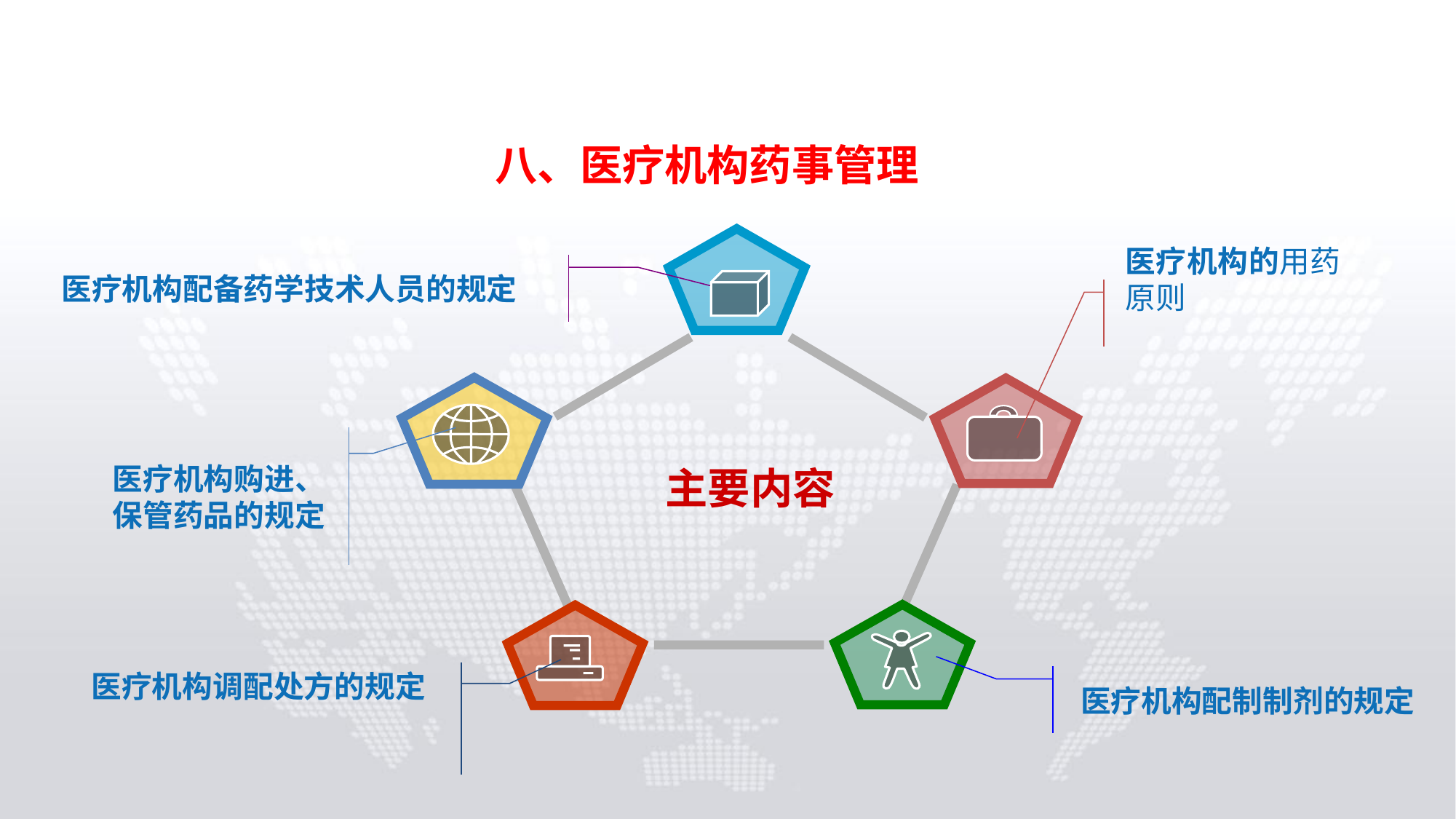

八、医疗机构药事管理

医疗机构配备药学技术人员的规定

医疗机构的用药原则

医疗机构购进、
保管药品的规定
主要内容

医疗机构调配处方的规定

医疗机构配制制剂的规定